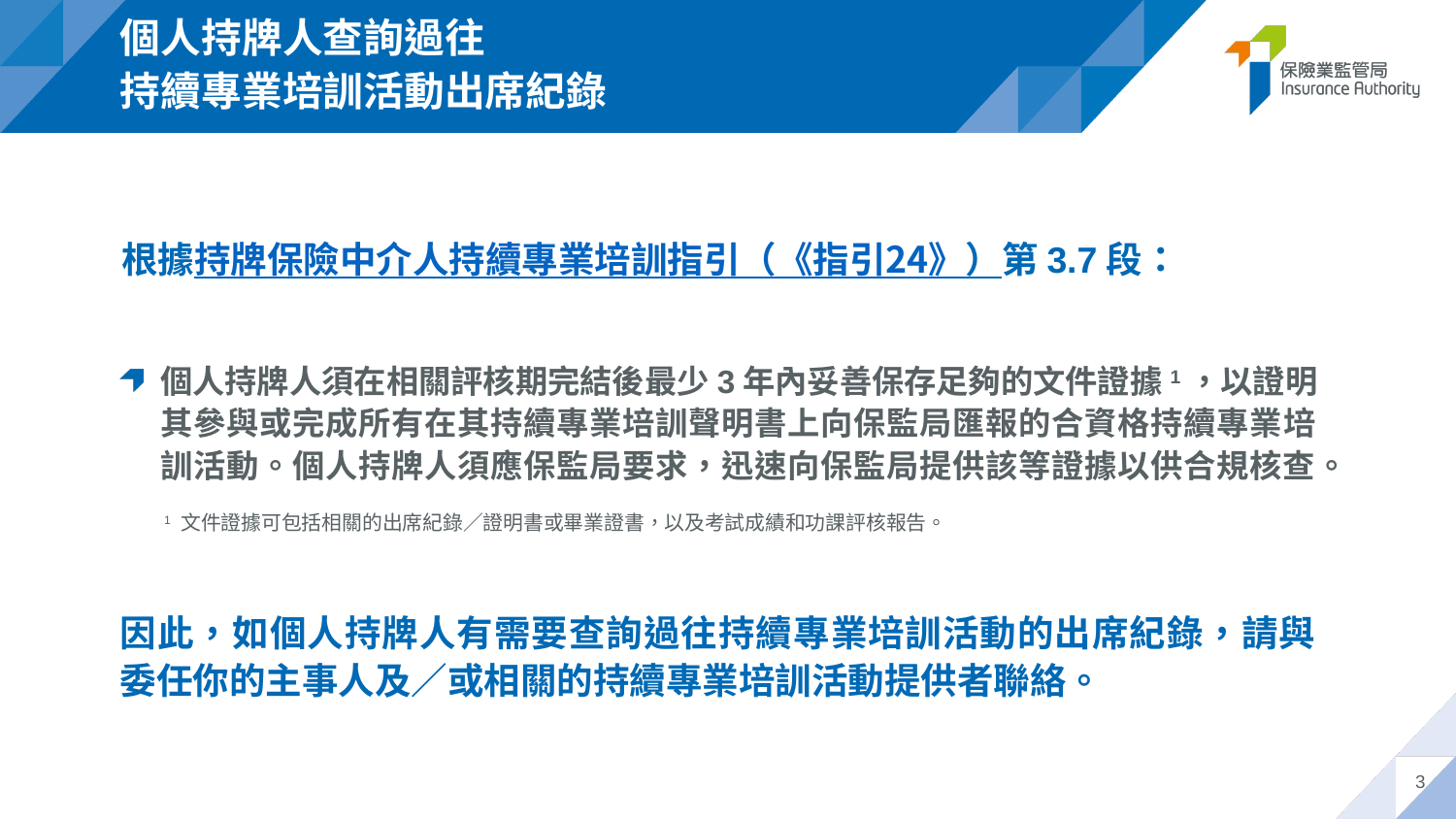

個人持牌人查詢過往
持續專業培訓活動出席紀錄
根據持牌保險中介人持續專業培訓指引（《指引24》）第3.7段：
個人持牌人須在相關評核期完結後最少3年內妥善保存足夠的文件證據1，以證明其參與或完成所有在其持續專業培訓聲明書上向保監局匯報的合資格持續專業培訓活動。個人持牌人須應保監局要求，迅速向保監局提供該等證據以供合規核查。
1 文件證據可包括相關的出席紀錄／證明書或畢業證書，以及考試成績和功課評核報告。
因此，如個人持牌人有需要查詢過往持續專業培訓活動的出席紀錄，請與委任你的主事人及／或相關的持續專業培訓活動提供者聯絡。
3